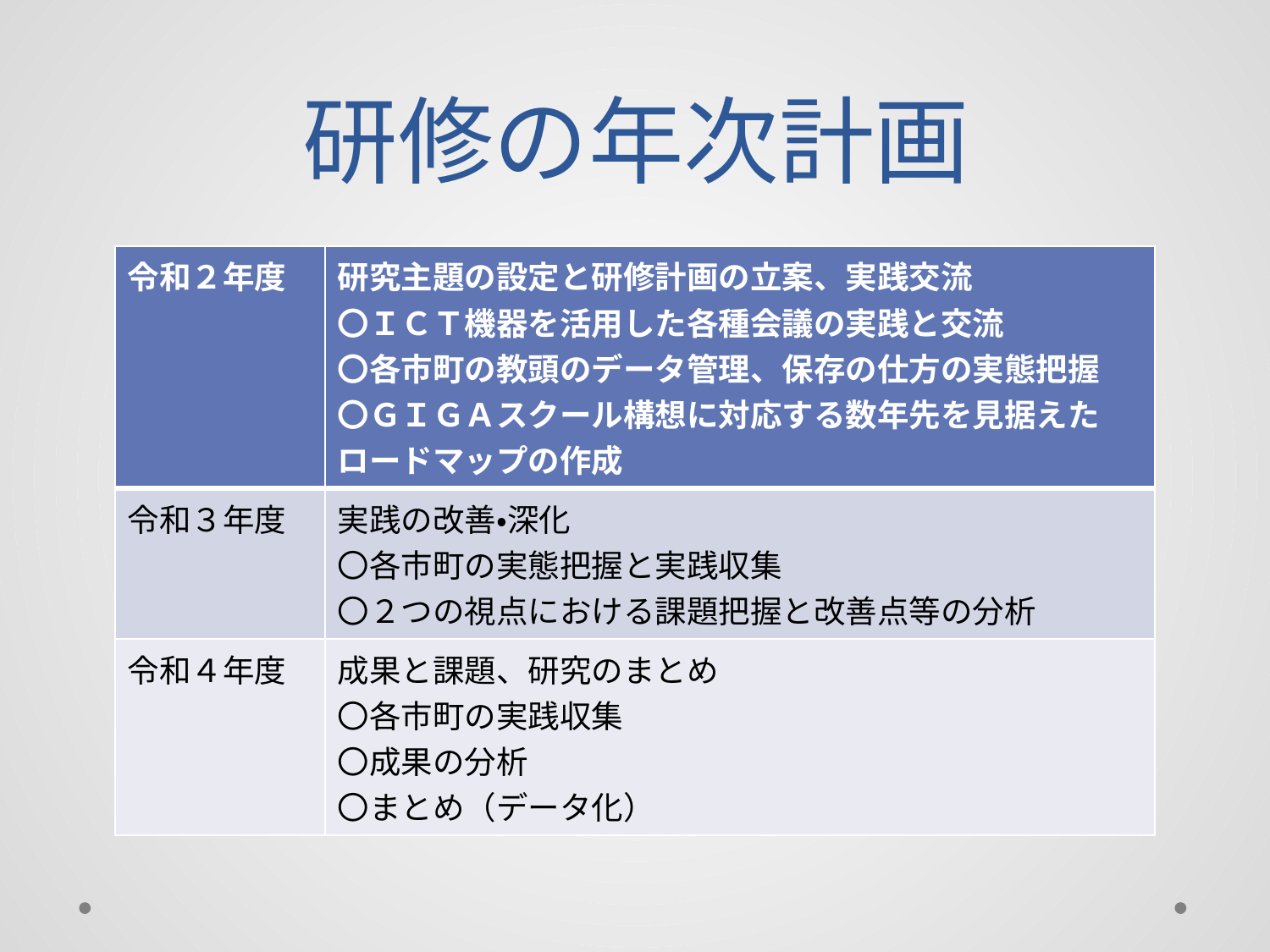

# 研修の年次計画
| 令和２年度 | 研究主題の設定と研修計画の立案、実践交流 〇ＩＣＴ機器を活用した各種会議の実践と交流 〇各市町の教頭のデータ管理、保存の仕方の実態把握 〇ＧＩＧＡスクール構想に対応する数年先を見据えた　ロードマップの作成 |
| --- | --- |
| 令和３年度 | 実践の改善・深化 〇各市町の実態把握と実践収集 〇２つの視点における課題把握と改善点等の分析 |
| 令和４年度 | 成果と課題、研究のまとめ 〇各市町の実践収集 〇成果の分析 〇まとめ（データ化） |